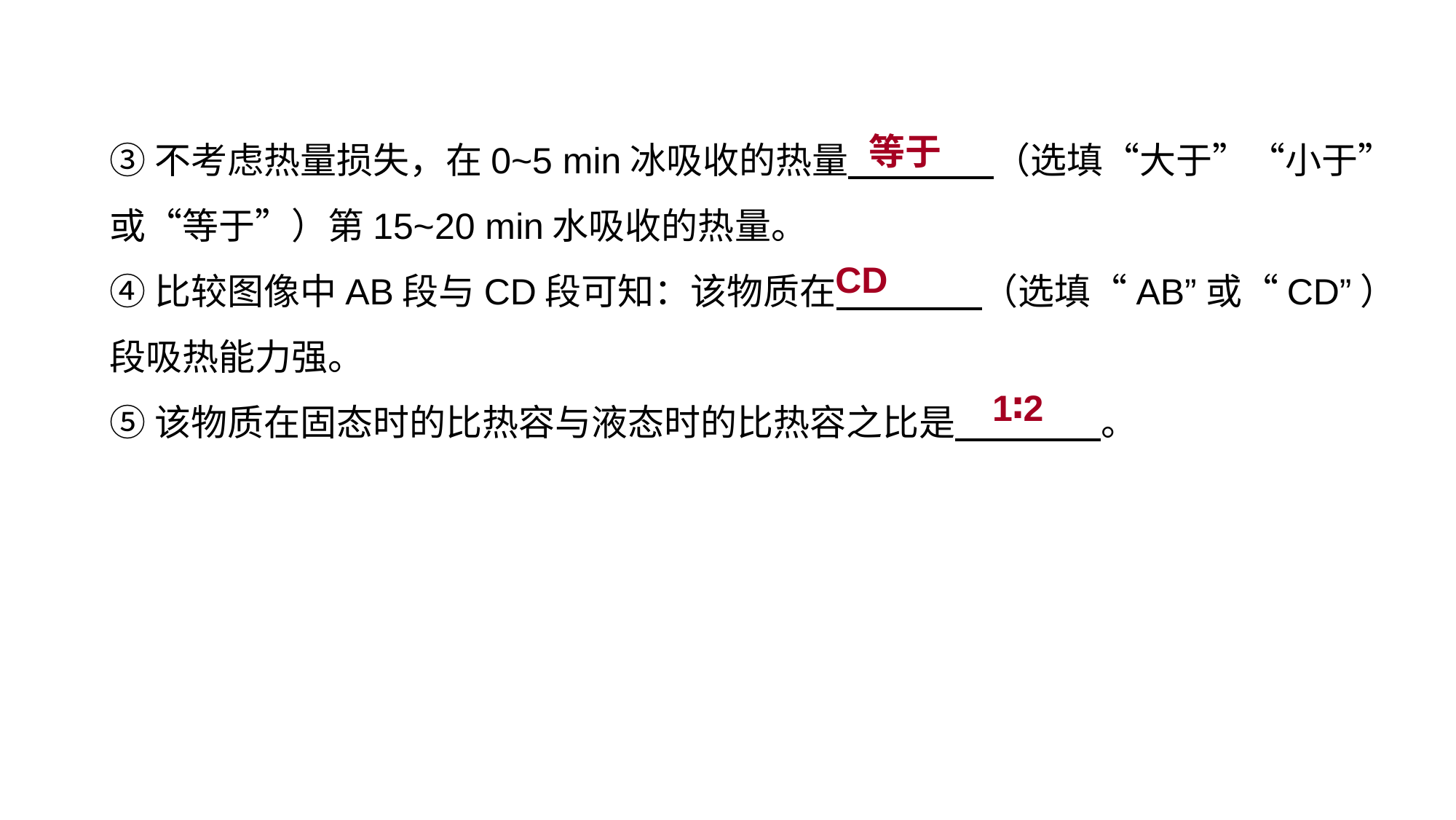

等于
③不考虑热量损失，在0~5 min冰吸收的热量　　　　（选填“大于”“小于”或“等于”）第15~20 min水吸收的热量。
④比较图像中AB段与CD段可知：该物质在　　　　（选填“AB”或“CD”）段吸热能力强。
⑤该物质在固态时的比热容与液态时的比热容之比是　　　　。
实验突破 素养提升
CD
1∶2